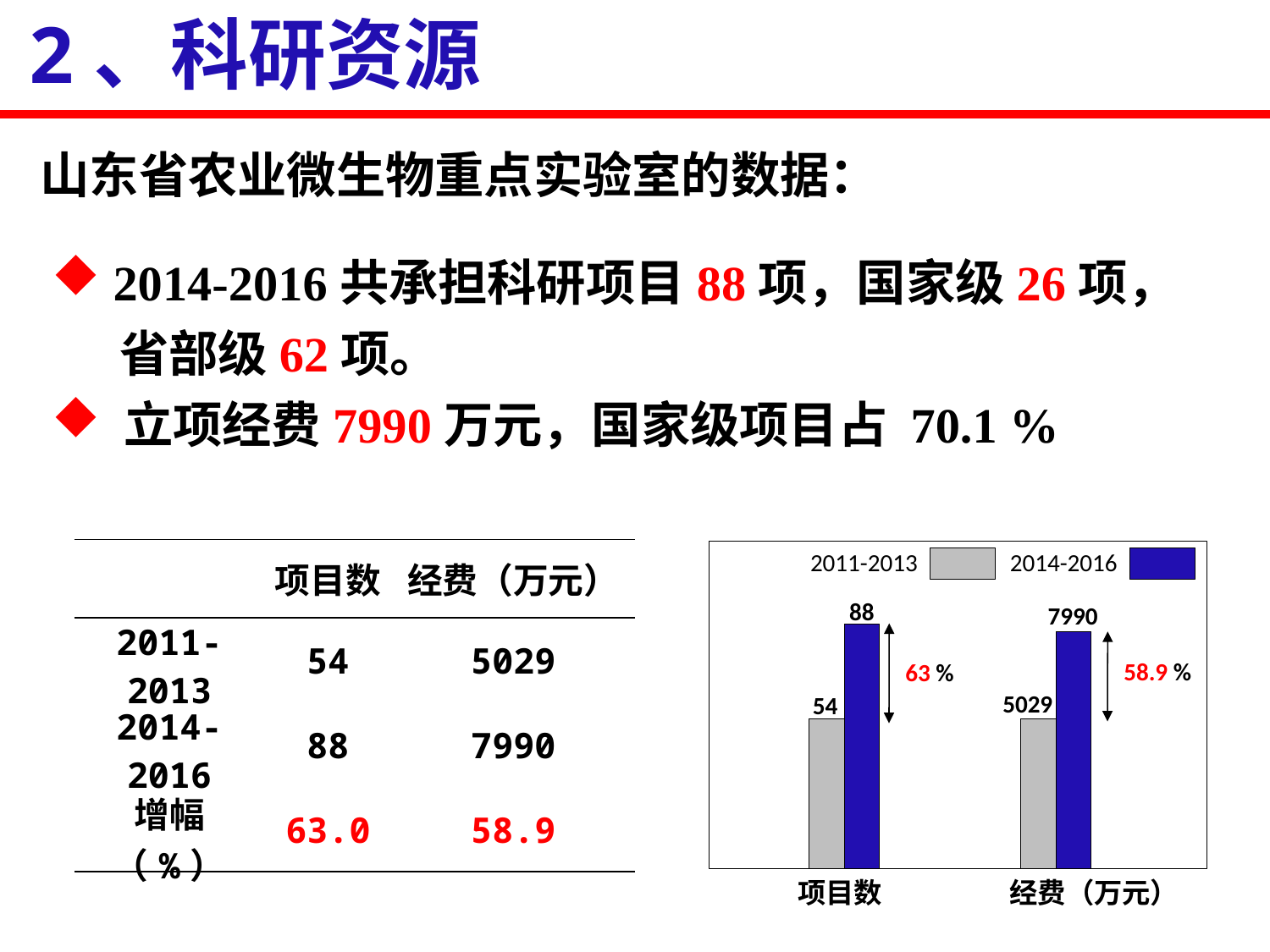

2、科研资源
山东省农业微生物重点实验室的数据：
 2014-2016共承担科研项目88项，国家级26项，
     省部级62项。
 立项经费7990万元，国家级项目占 70.1 %
|  | 项目数 | 经费（万元） |
| --- | --- | --- |
| 2011-2013 | 54 | 5029 |
| 2014-2016 | 88 | 7990 |
| 增幅 （%） | 63.0 | 58.9 |
2011-2013
2014-2016
2

88
7990

58.9 %
63 %
5029
54

项目数
经费（万元）